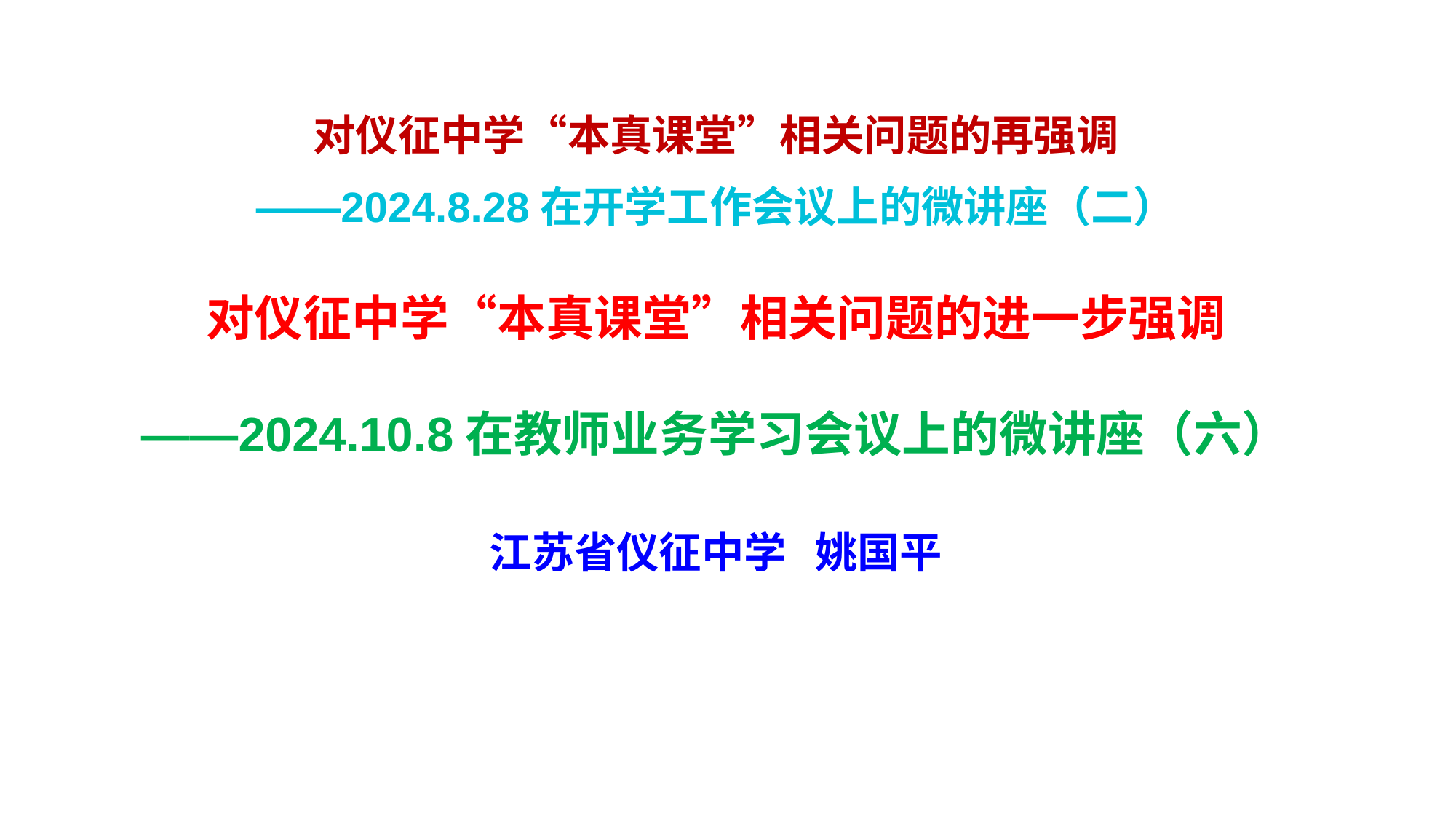

对仪征中学“本真课堂”相关问题的再强调
——2024.8.28在开学工作会议上的微讲座（二）
对仪征中学“本真课堂”相关问题的进一步强调
——2024.10.8在教师业务学习会议上的微讲座（六）
江苏省仪征中学   姚国平